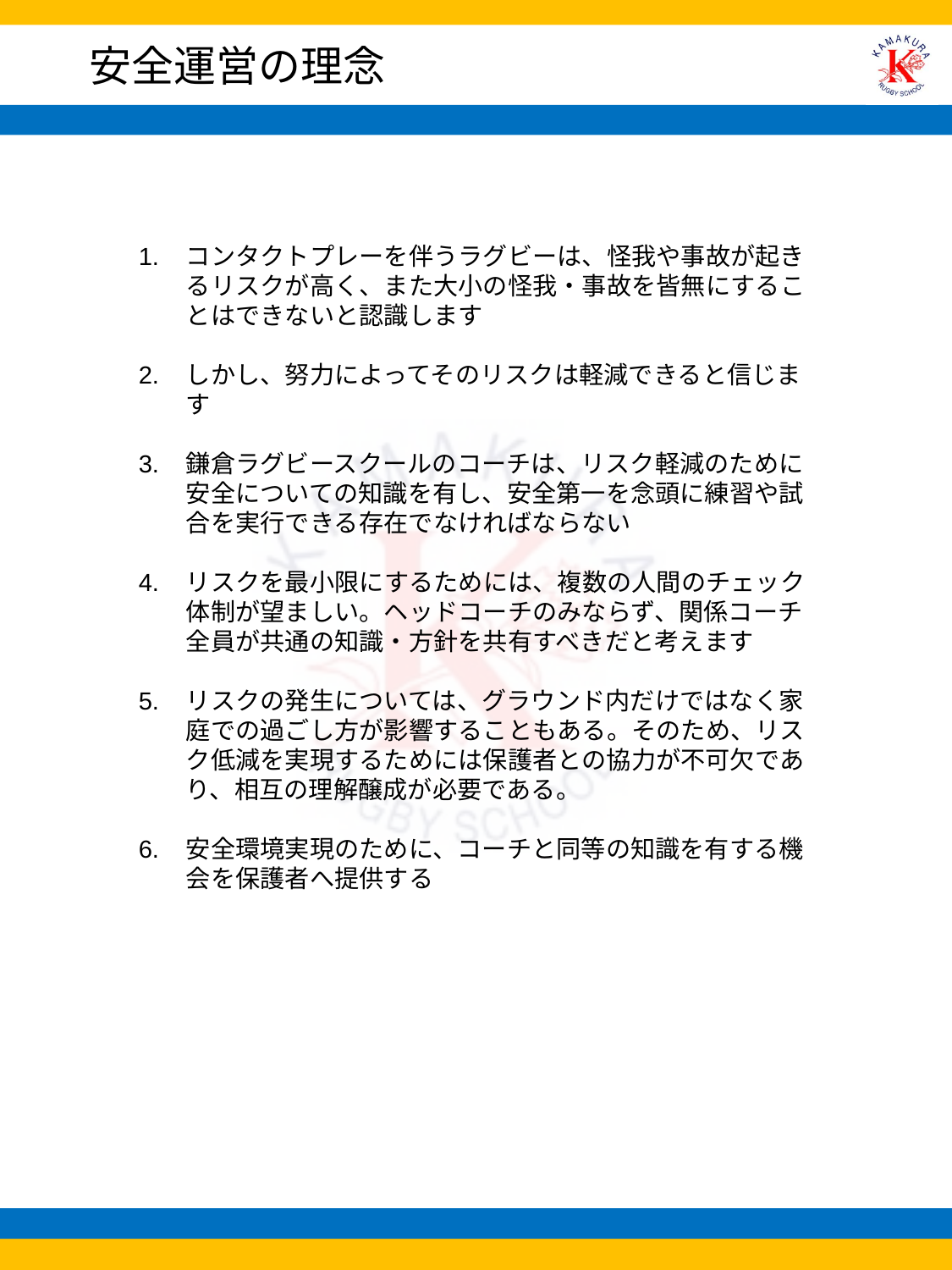

# 安全運営の理念
コンタクトプレーを伴うラグビーは、怪我や事故が起きるリスクが高く、また大小の怪我・事故を皆無にすることはできないと認識します

しかし、努力によってそのリスクは軽減できると信じます

鎌倉ラグビースクールのコーチは、リスク軽減のために安全についての知識を有し、安全第一を念頭に練習や試合を実行できる存在でなければならない

リスクを最小限にするためには、複数の人間のチェック体制が望ましい。ヘッドコーチのみならず、関係コーチ全員が共通の知識・方針を共有すべきだと考えます

リスクの発生については、グラウンド内だけではなく家庭での過ごし方が影響することもある。そのため、リスク低減を実現するためには保護者との協力が不可欠であり、相互の理解醸成が必要である。

安全環境実現のために、コーチと同等の知識を有する機会を保護者へ提供する